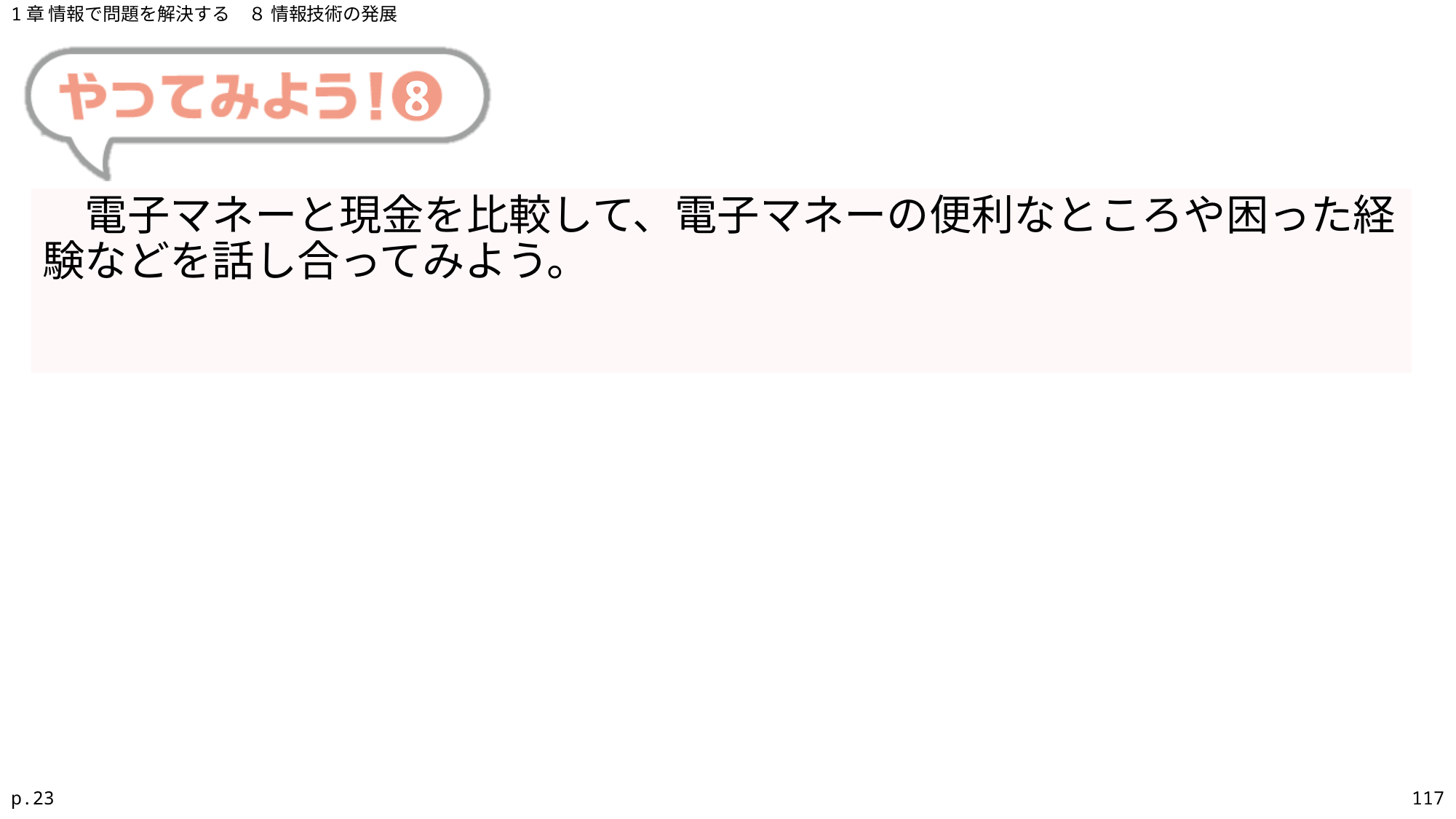

1章 情報で問題を解決する　８ 情報技術の発展
# 8
　電子マネーと現金を比較して、電子マネーの便利なところや困った経験などを話し合ってみよう。
p.23
117